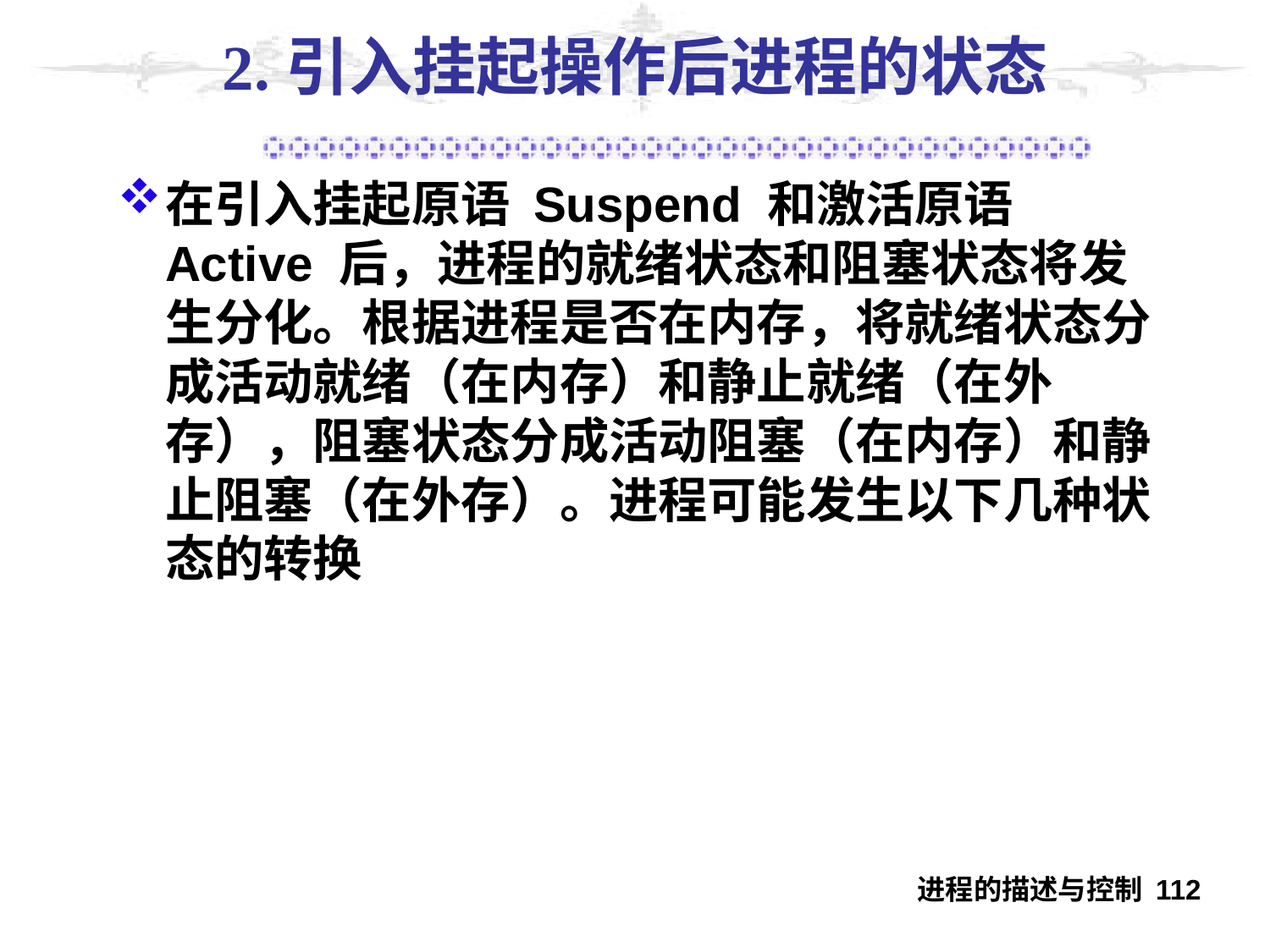

# 2.引入挂起操作后进程的状态
在引入挂起原语 Suspend 和激活原语 Active 后，进程的就绪状态和阻塞状态将发生分化。根据进程是否在内存，将就绪状态分成活动就绪（在内存）和静止就绪（在外存），阻塞状态分成活动阻塞（在内存）和静止阻塞（在外存）。进程可能发生以下几种状态的转换